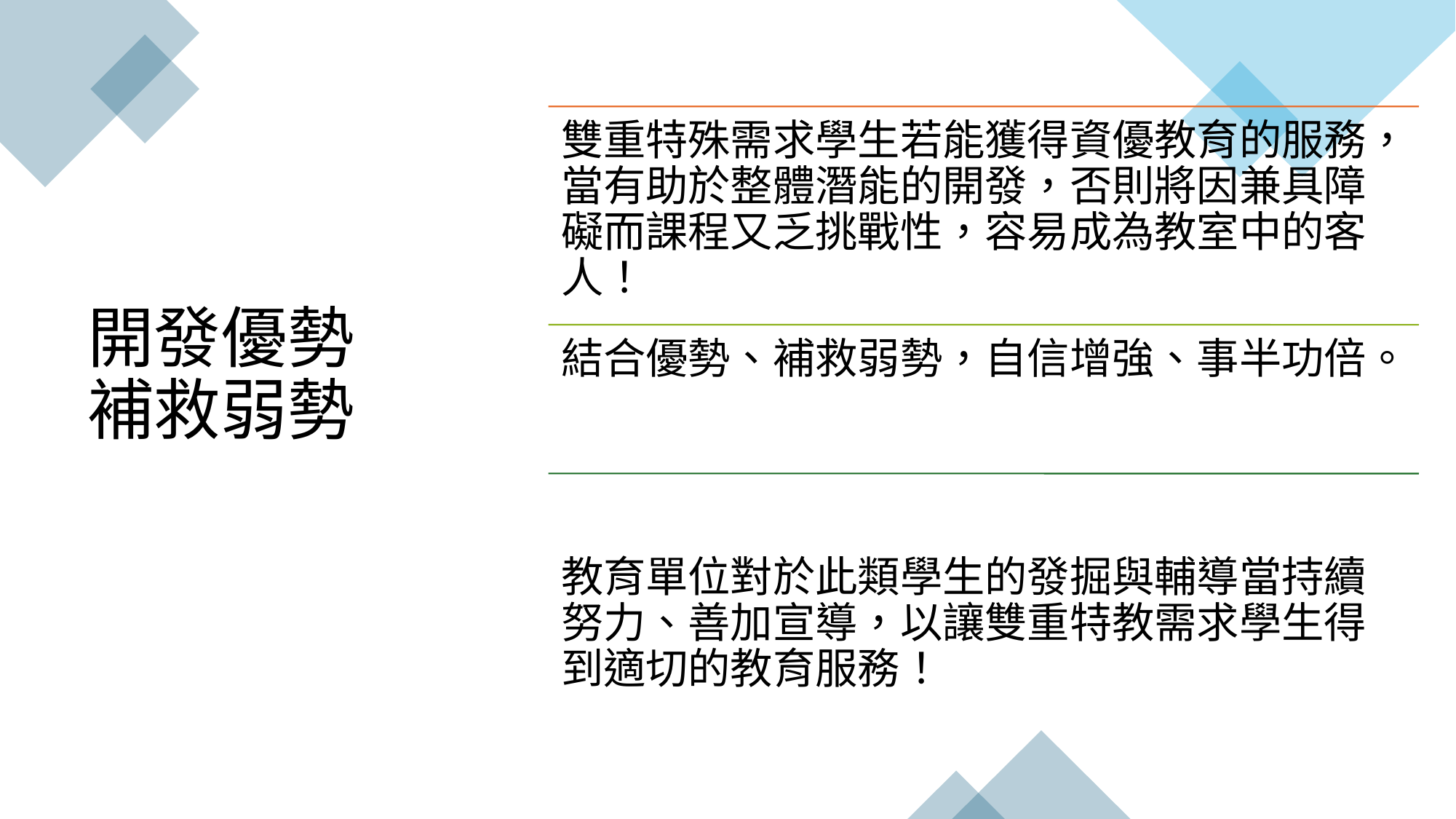

雙重特殊需求學生若能獲得資優教育的服務，當有助於整體潛能的開發，否則將因兼具障礙而課程又乏挑戰性，容易成為教室中的客人！
結合優勢、補救弱勢，自信增強、事半功倍。
教育單位對於此類學生的發掘與輔導當持續努力、善加宣導，以讓雙重特教需求學生得到適切的教育服務！
# 開發優勢補救弱勢